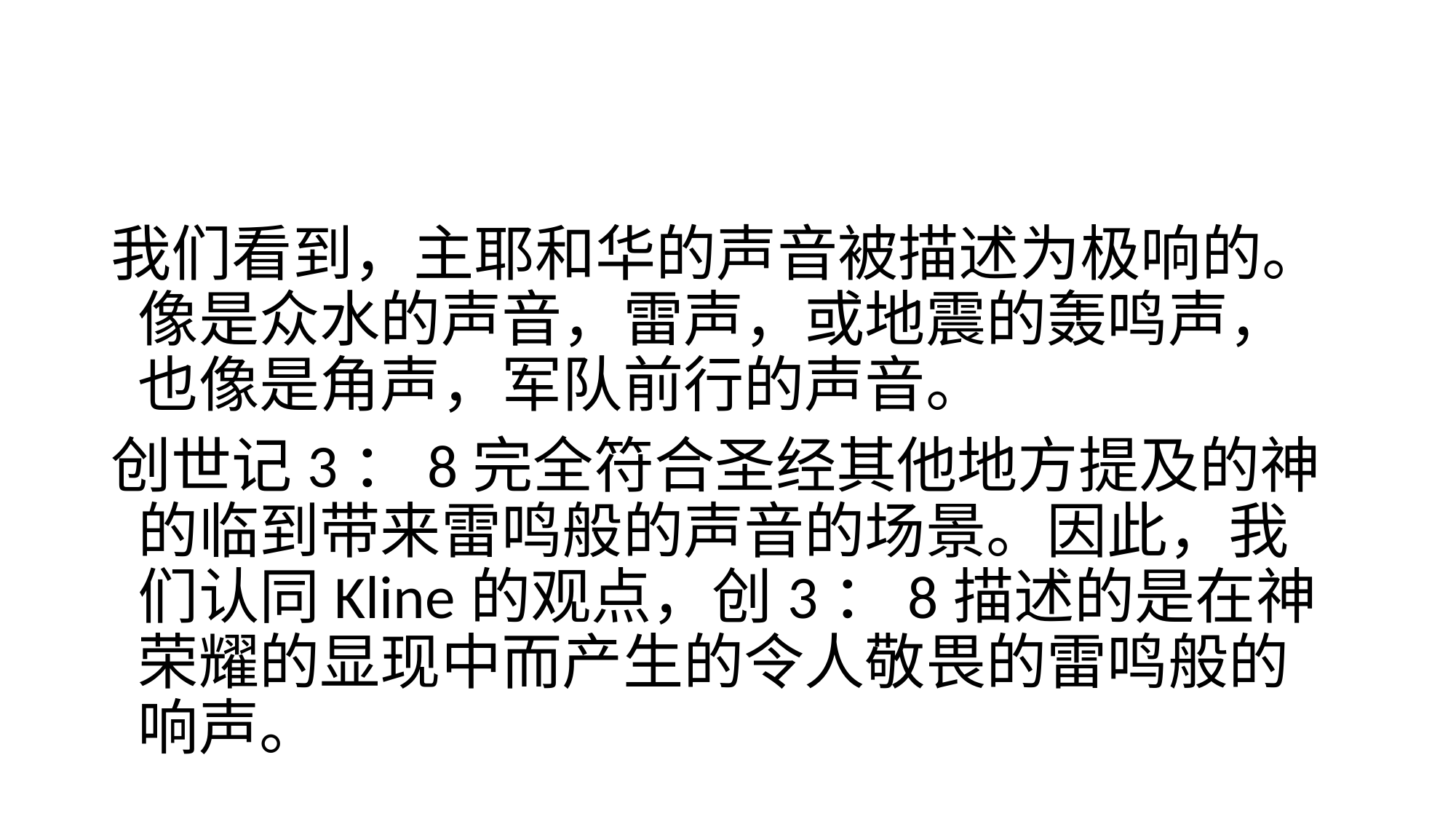

#
我们看到，主耶和华的声音被描述为极响的。像是众水的声音，雷声，或地震的轰鸣声，也像是角声，军队前行的声音。
创世记3：8完全符合圣经其他地方提及的神的临到带来雷鸣般的声音的场景。因此，我们认同Kline的观点，创3：8描述的是在神荣耀的显现中而产生的令人敬畏的雷鸣般的响声。